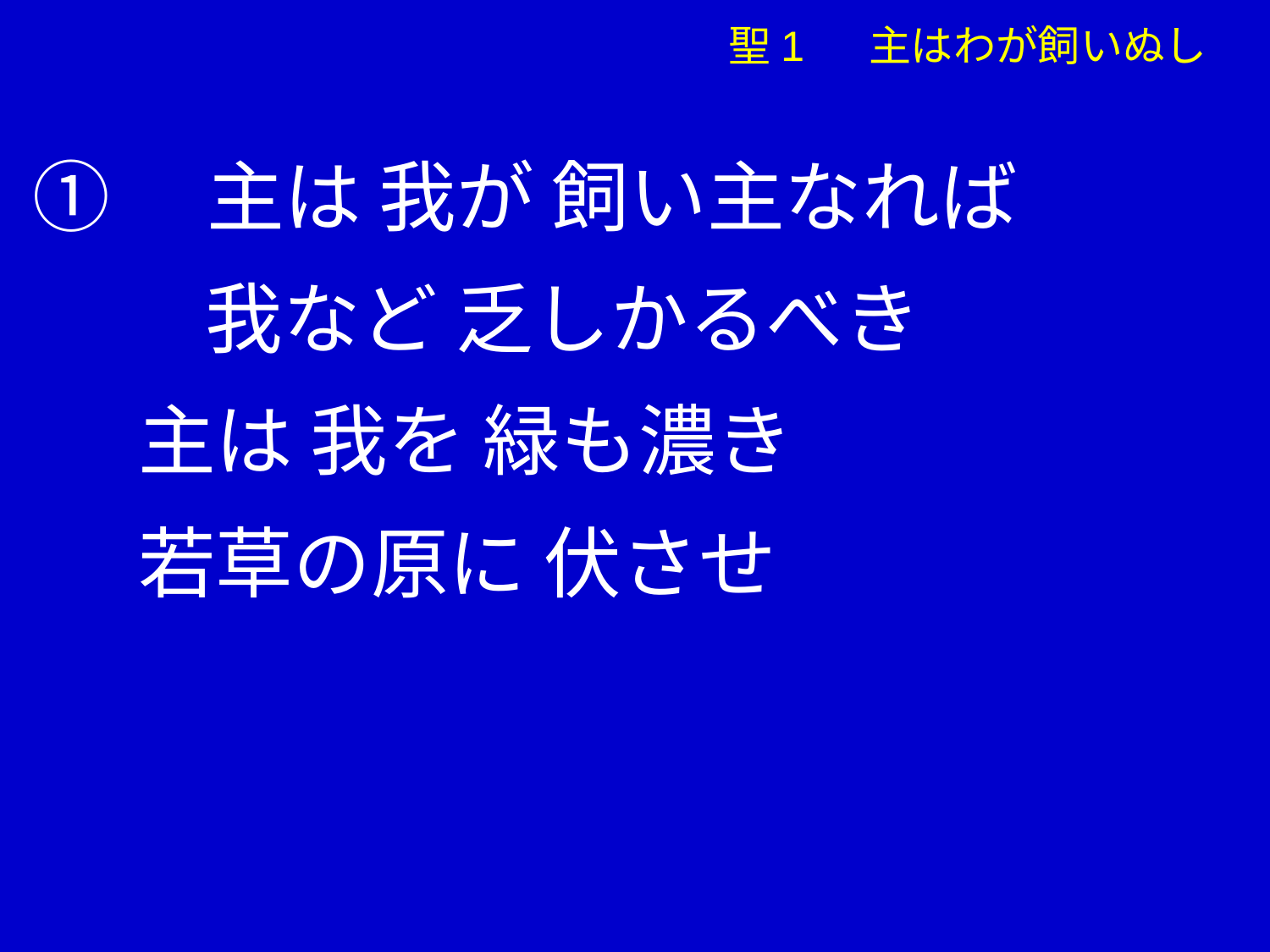

聖1 　主はわが飼いぬし
①　主は 我が 飼い主なれば
　 　我など 乏しかるべき
     主は 我を 緑も濃き
     若草の原に 伏させ